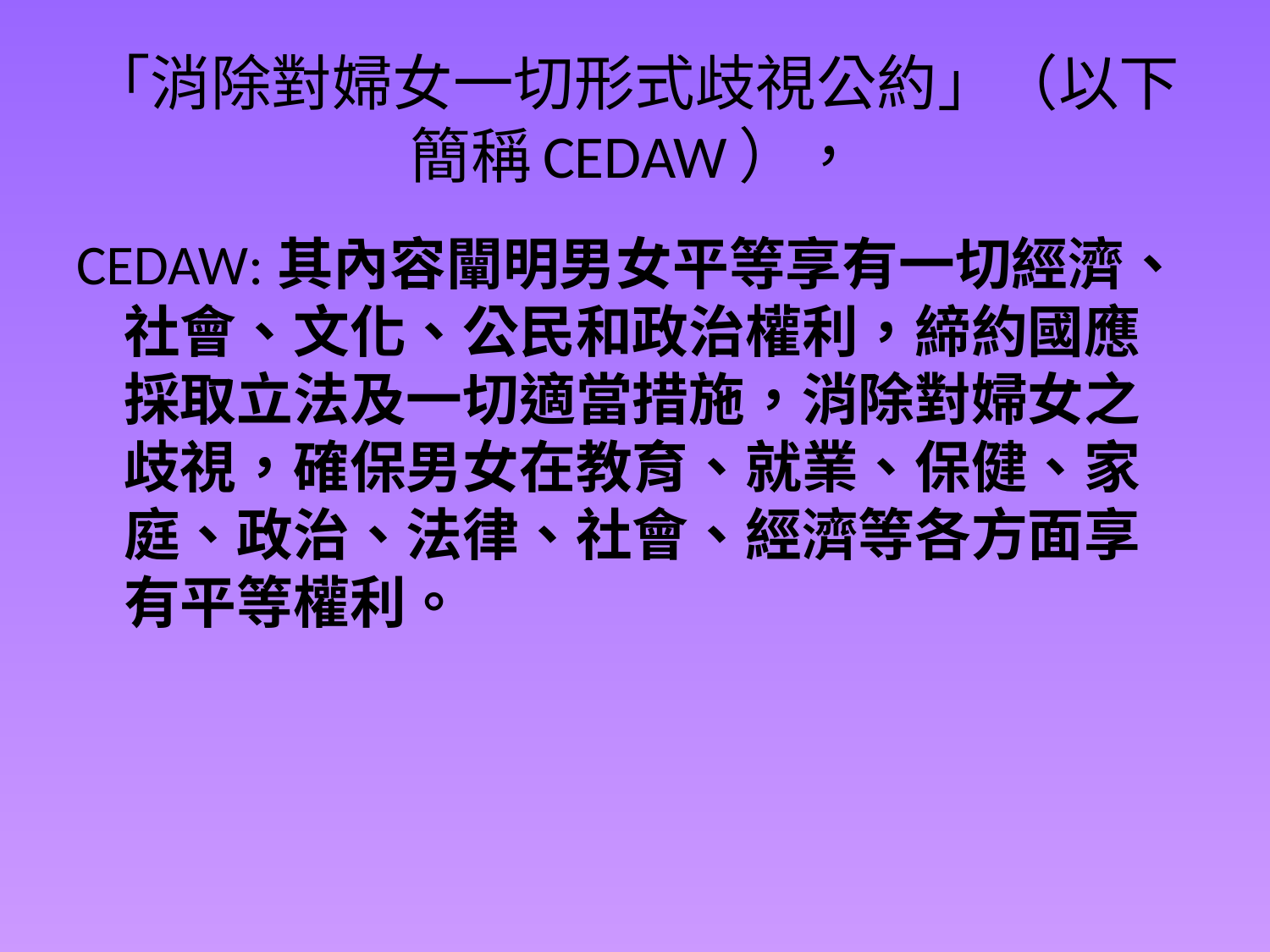

# 「消除對婦女一切形式歧視公約」（以下簡稱CEDAW），
CEDAW:其內容闡明男女平等享有一切經濟、社會、文化、公民和政治權利，締約國應採取立法及一切適當措施，消除對婦女之歧視，確保男女在教育、就業、保健、家庭、政治、法律、社會、經濟等各方面享有平等權利。